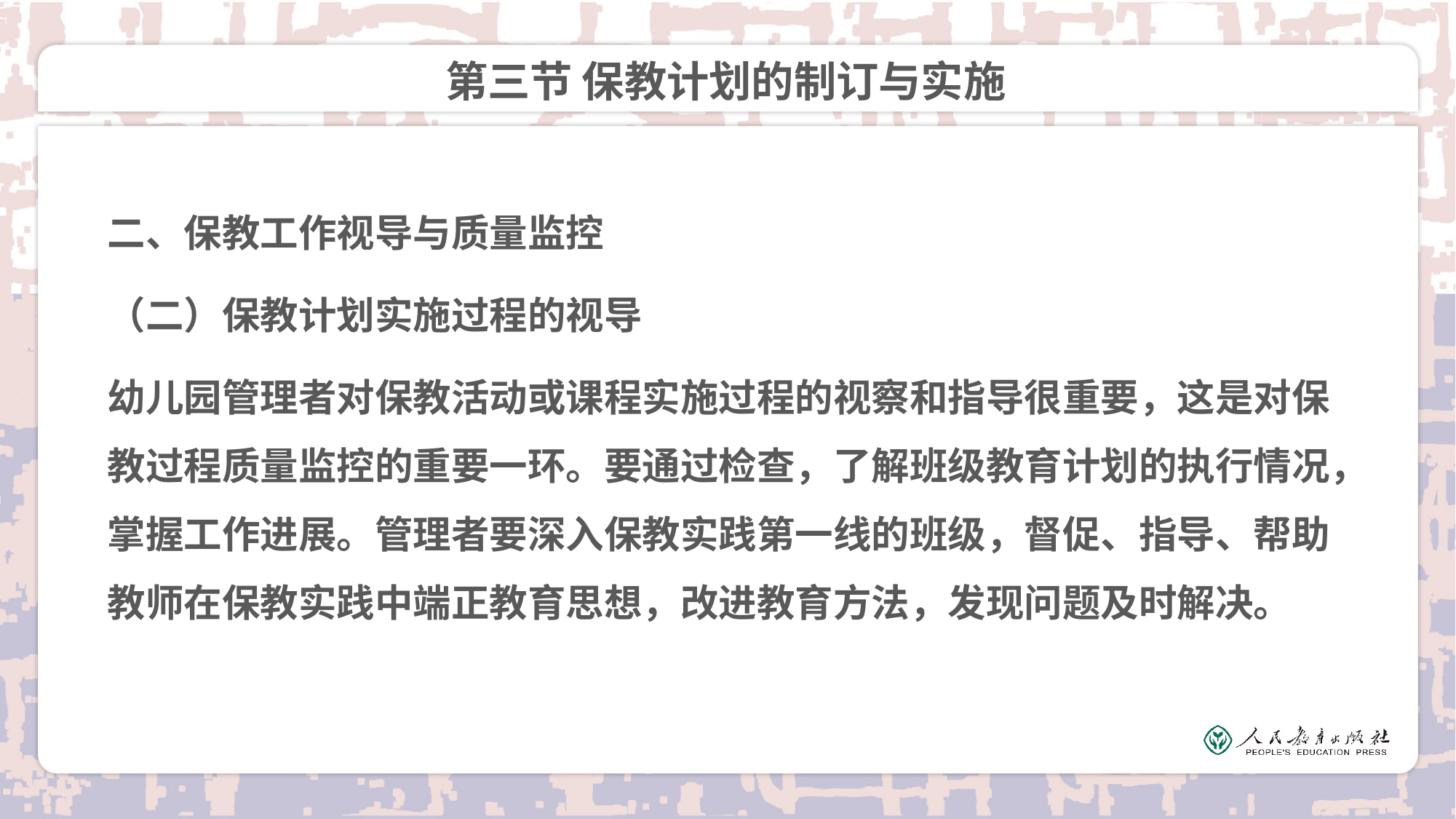

# 第三节 保教计划的制订与实施
二、保教工作视导与质量监控
（二）保教计划实施过程的视导
幼儿园管理者对保教活动或课程实施过程的视察和指导很重要，这是对保教过程质量监控的重要一环。要通过检查，了解班级教育计划的执行情况，掌握工作进展。管理者要深入保教实践第一线的班级，督促、指导、帮助教师在保教实践中端正教育思想，改进教育方法，发现问题及时解决。